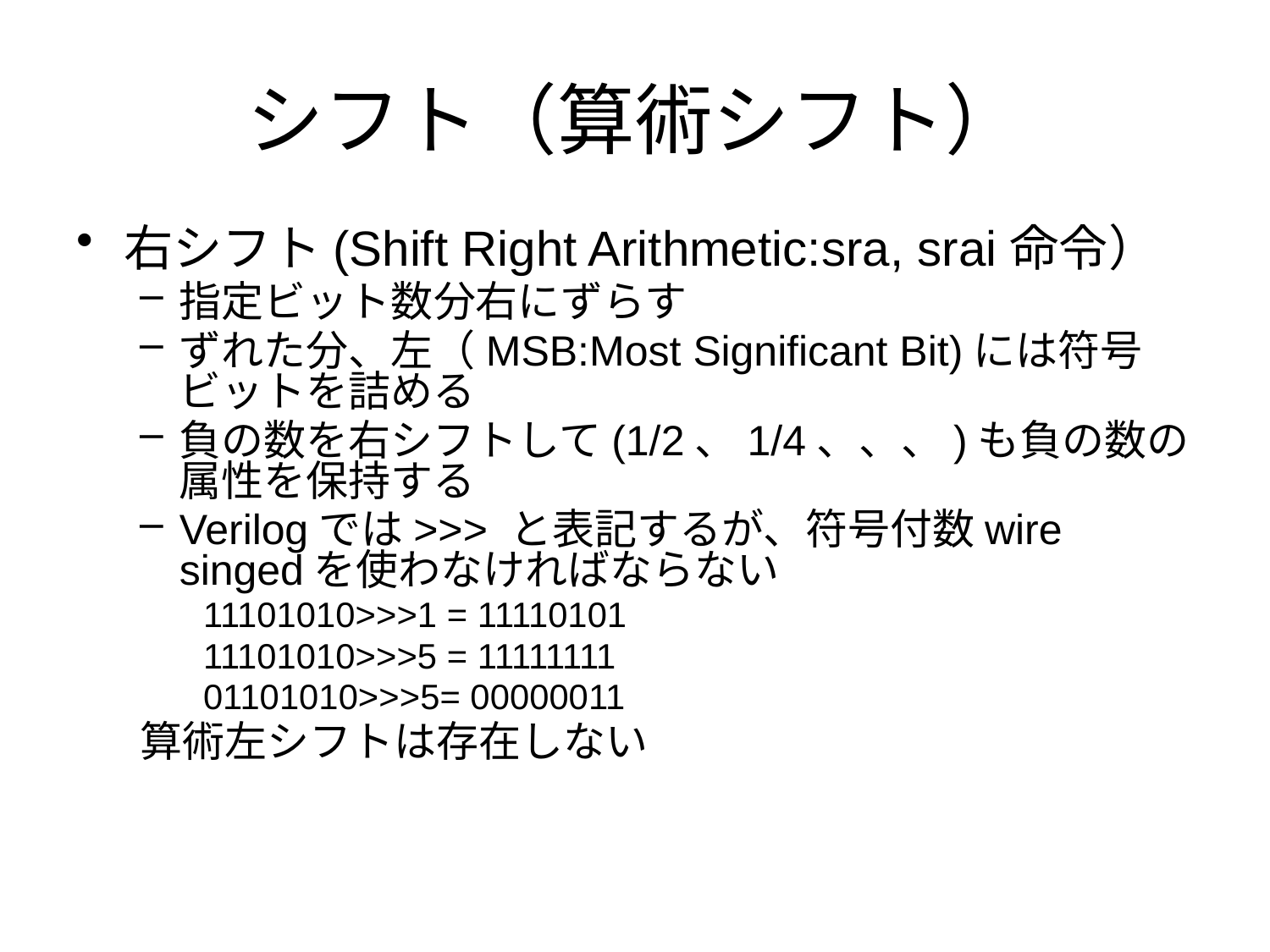

# シフト（算術シフト）
右シフト(Shift Right Arithmetic:sra, srai命令）
指定ビット数分右にずらす
ずれた分、左（MSB:Most Significant Bit)には符号ビットを詰める
負の数を右シフトして(1/2、1/4、、、)も負の数の属性を保持する
Verilogでは>>> と表記するが、符号付数wire singedを使わなければならない
11101010>>>1 = 11110101
11101010>>>5 = 11111111
01101010>>>5= 00000011
算術左シフトは存在しない